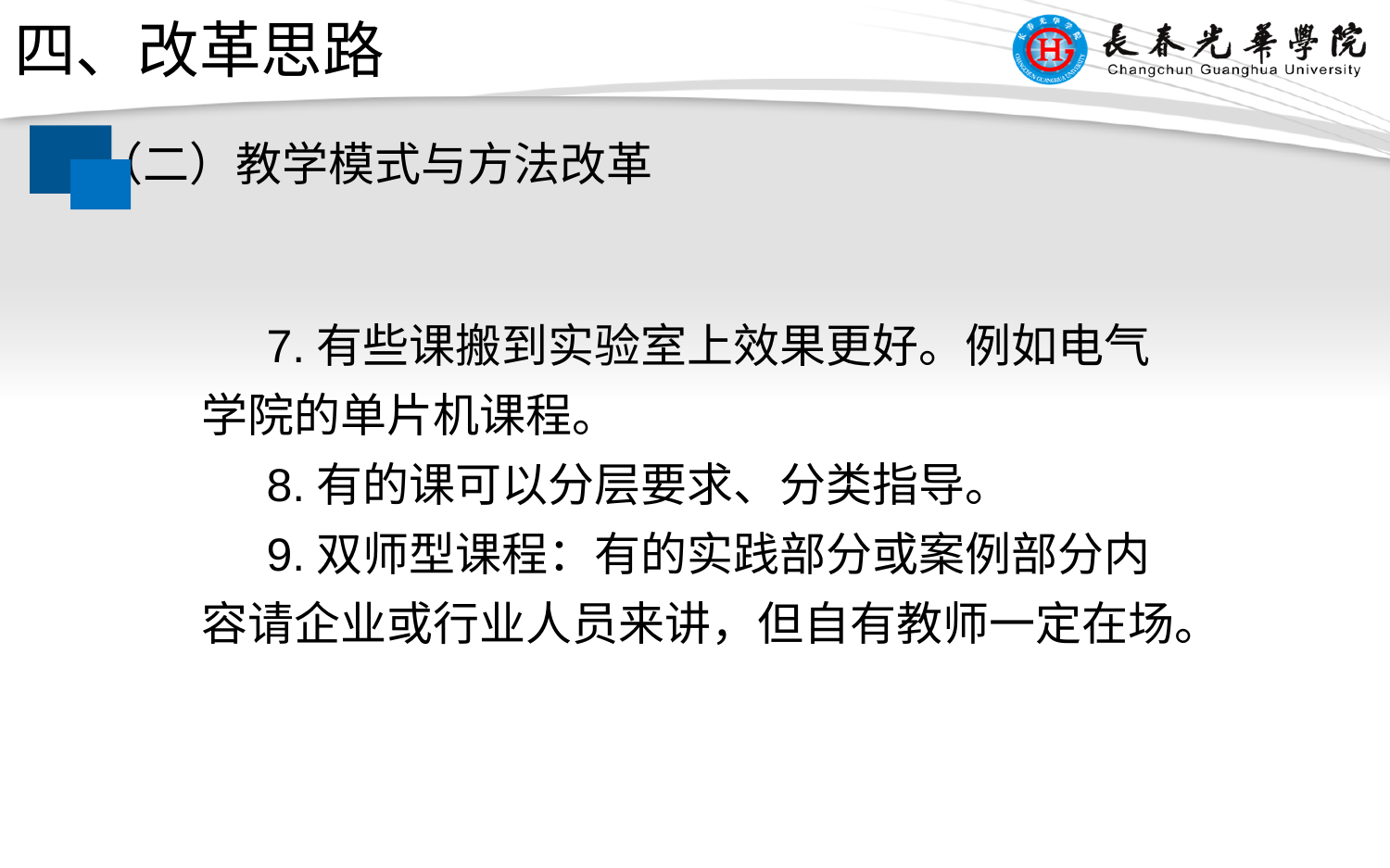

四、改革思路

（二）教学模式与方法改革
     7.有些课搬到实验室上效果更好。例如电气学院的单片机课程。
     8.有的课可以分层要求、分类指导。
     9.双师型课程：有的实践部分或案例部分内容请企业或行业人员来讲，但自有教师一定在场。